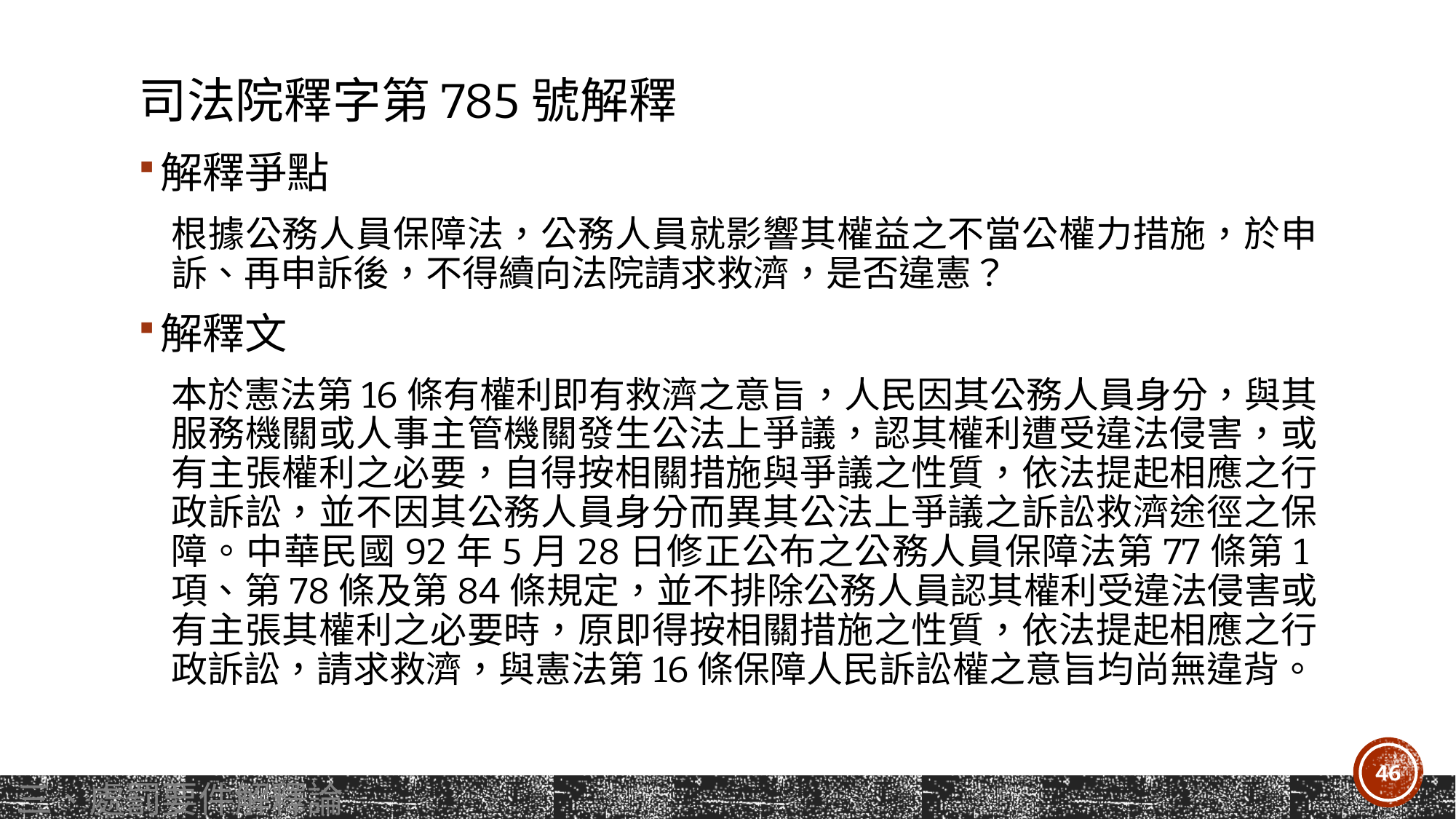

# 司法院釋字第785號解釋
解釋爭點
根據公務人員保障法，公務人員就影響其權益之不當公權力措施，於申訴、再申訴後，不得續向法院請求救濟，是否違憲？
解釋文
本於憲法第16條有權利即有救濟之意旨，人民因其公務人員身分，與其服務機關或人事主管機關發生公法上爭議，認其權利遭受違法侵害，或有主張權利之必要，自得按相關措施與爭議之性質，依法提起相應之行政訴訟，並不因其公務人員身分而異其公法上爭議之訴訟救濟途徑之保障。中華民國92年5月28日修正公布之公務人員保障法第77條第1項、第78條及第84條規定，並不排除公務人員認其權利受違法侵害或有主張其權利之必要時，原即得按相關措施之性質，依法提起相應之行政訴訟，請求救濟，與憲法第16條保障人民訴訟權之意旨均尚無違背。

46